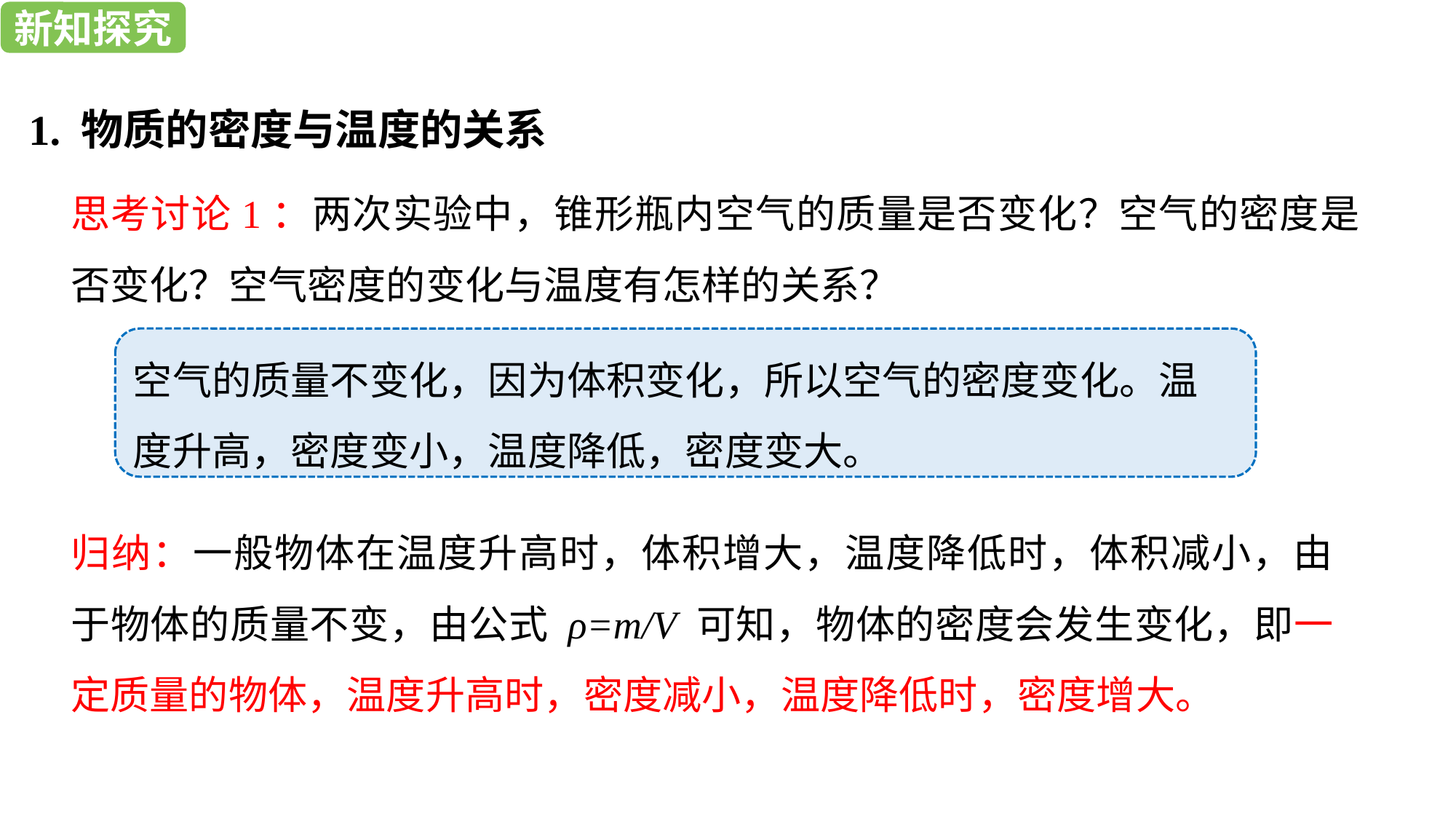

新知探究
新知探究
1. 物质的密度与温度的关系
思考讨论1：两次实验中，锥形瓶内空气的质量是否变化？空气的密度是否变化？空气密度的变化与温度有怎样的关系？
空气的质量不变化，因为体积变化，所以空气的密度变化。温度升高，密度变小，温度降低，密度变大。
归纳：一般物体在温度升高时，体积增大，温度降低时，体积减小，由于物体的质量不变，由公式 ρ=m/V 可知，物体的密度会发生变化，即一定质量的物体，温度升高时，密度减小，温度降低时，密度增大。